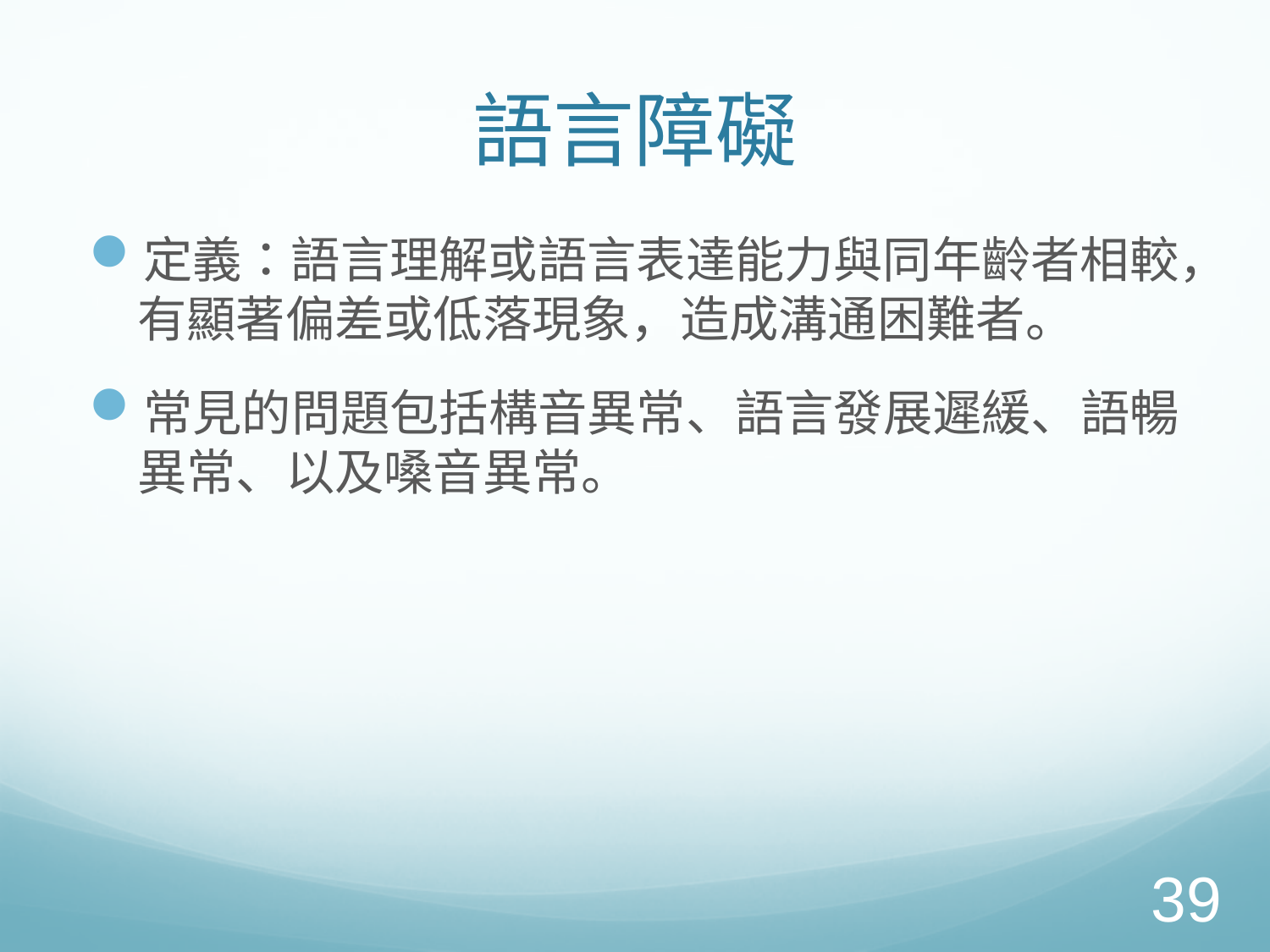

# 語言障礙
定義：語言理解或語言表達能力與同年齡者相較，有顯著偏差或低落現象，造成溝通困難者。
常見的問題包括構音異常、語言發展遲緩、語暢異常、以及嗓音異常。
39